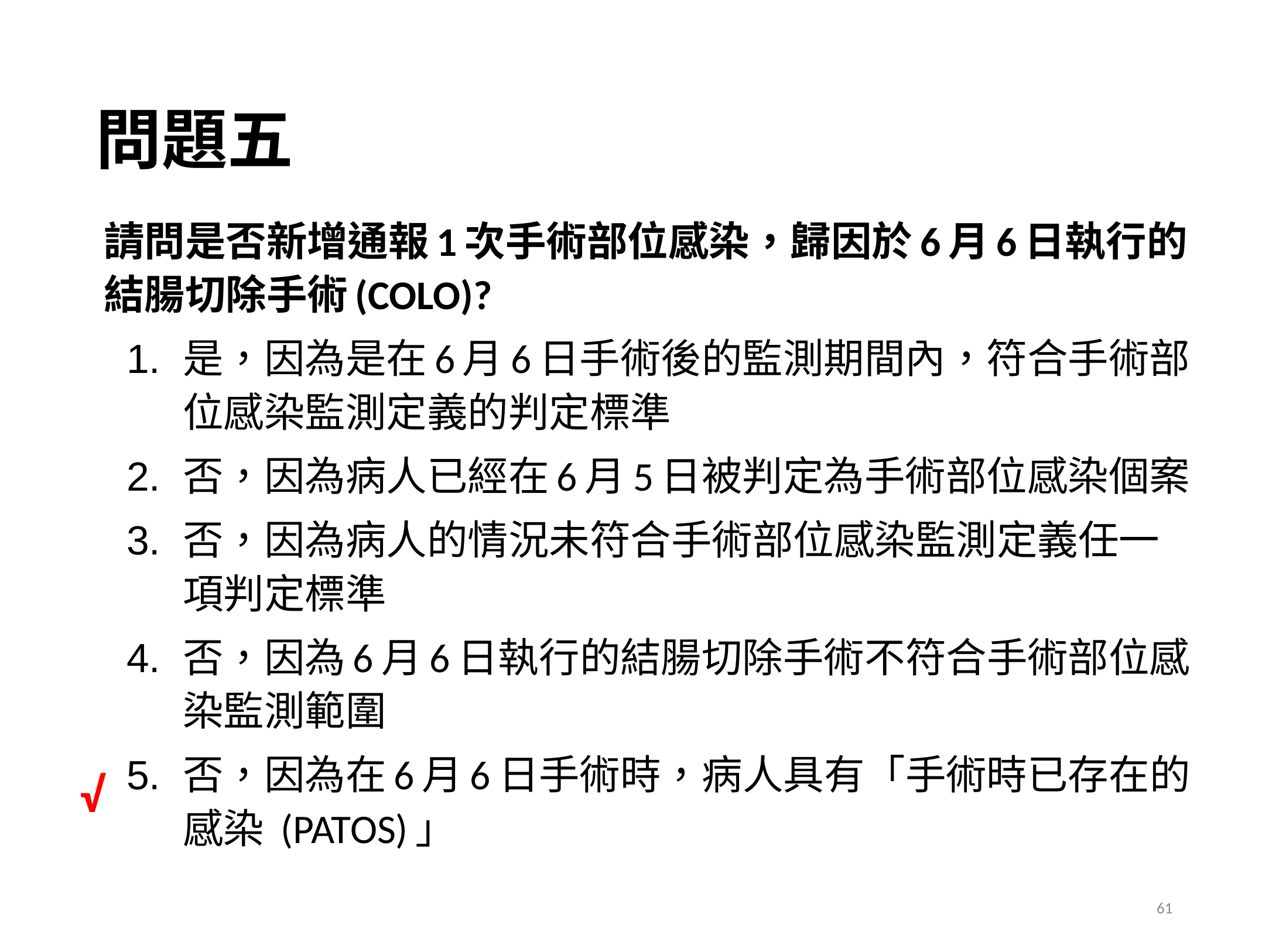

# 問題五
請問是否新增通報1次手術部位感染，歸因於6月6日執行的結腸切除手術(COLO)?
是，因為是在6月6日手術後的監測期間內，符合手術部位感染監測定義的判定標準
否，因為病人已經在6月5日被判定為手術部位感染個案
否，因為病人的情況未符合手術部位感染監測定義任一項判定標準
否，因為6月6日執行的結腸切除手術不符合手術部位感染監測範圍
否，因為在6月6日手術時，病人具有「手術時已存在的感染 (PATOS)」
√
61